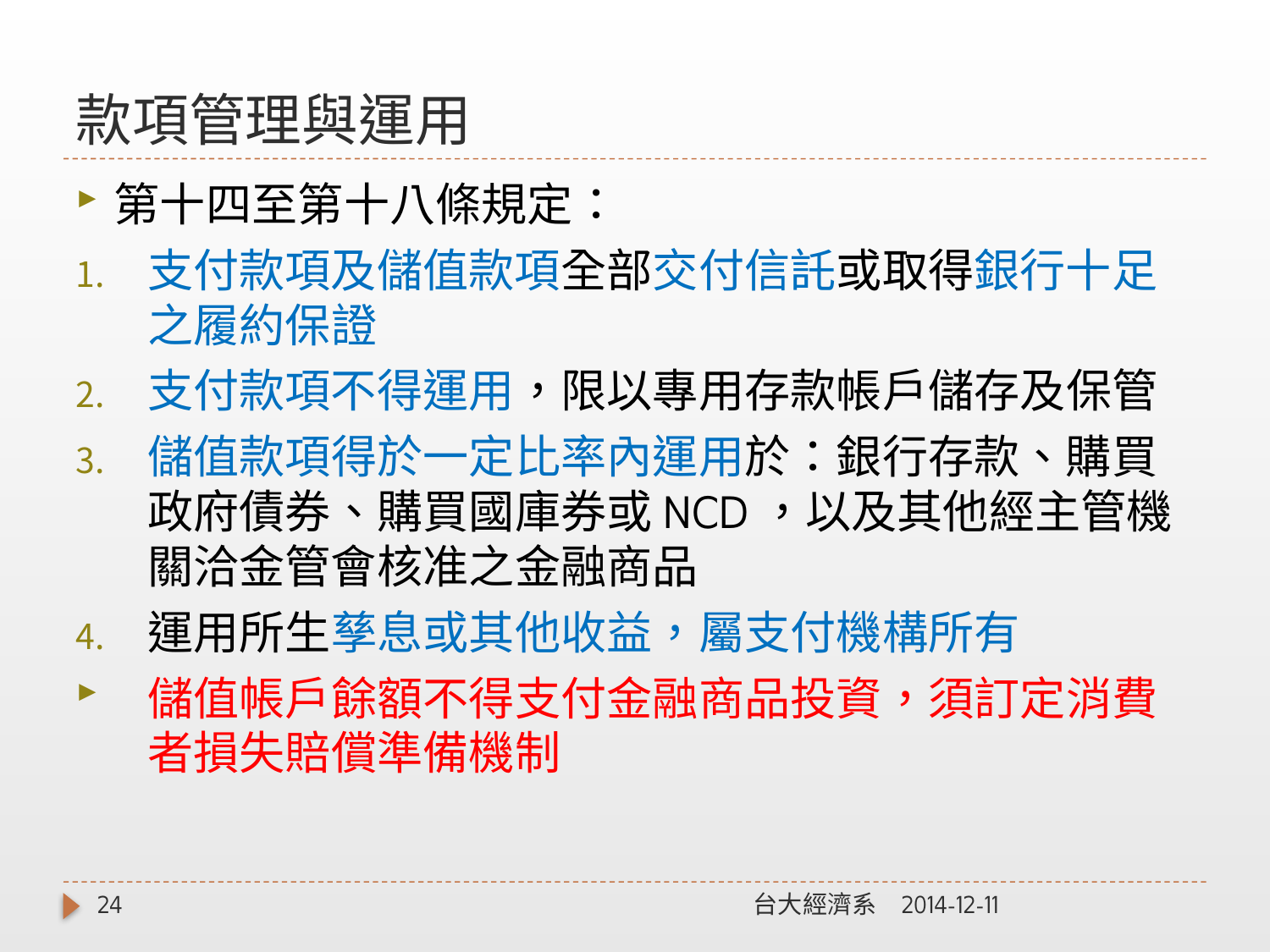

# 款項管理與運用
第十四至第十八條規定：
支付款項及儲值款項全部交付信託或取得銀行十足之履約保證
支付款項不得運用，限以專用存款帳戶儲存及保管
儲值款項得於一定比率內運用於：銀行存款、購買政府債券、購買國庫券或NCD，以及其他經主管機關洽金管會核准之金融商品
運用所生孳息或其他收益，屬支付機構所有
儲值帳戶餘額不得支付金融商品投資，須訂定消費者損失賠償準備機制

24
台大經濟系
2014-12-11